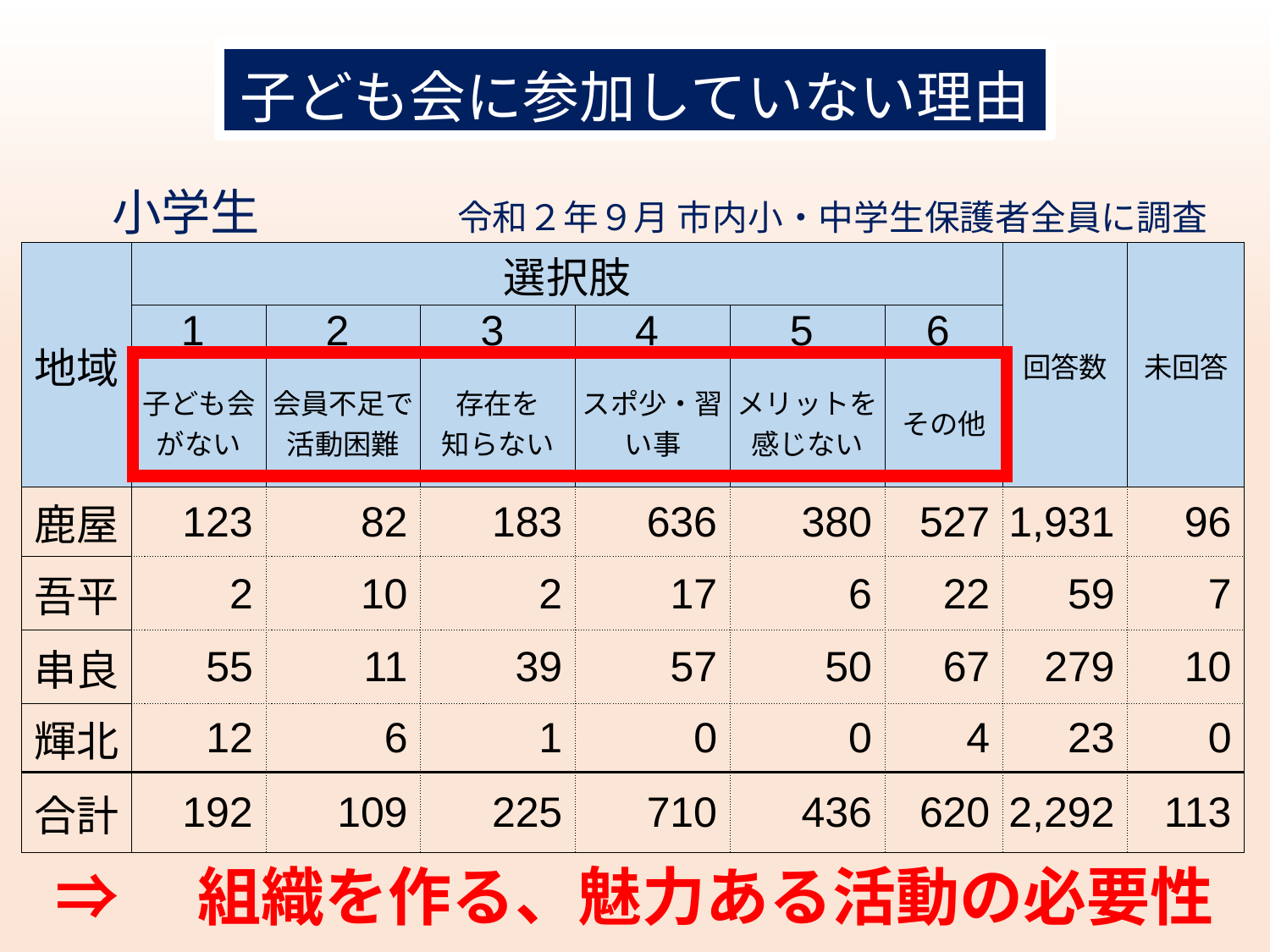

子ども会に参加していない理由
　小学生　　　　令和２年９月 市内小・中学生保護者全員に調査
| 地域 | 選択肢 |  |  |  |  |  | 回答数 | 未回答 |
| --- | --- | --- | --- | --- | --- | --- | --- | --- |
|  | 1 | 2 | 3 | 4 | 5 | 6 |  |  |
|  | 子ども会がない | 会員不足で 活動困難 | 存在を 知らない | スポ少・習い事 | メリットを 感じない | その他 |  |  |
| 鹿屋 | 123 | 82 | 183 | 636 | 380 | 527 | 1,931 | 96 |
| 吾平 | 2 | 10 | 2 | 17 | 6 | 22 | 59 | 7 |
| 串良 | 55 | 11 | 39 | 57 | 50 | 67 | 279 | 10 |
| 輝北 | 12 | 6 | 1 | 0 | 0 | 4 | 23 | 0 |
| 合計 | 192 | 109 | 225 | 710 | 436 | 620 | 2,292 | 113 |

⇒　組織を作る、魅力ある活動の必要性